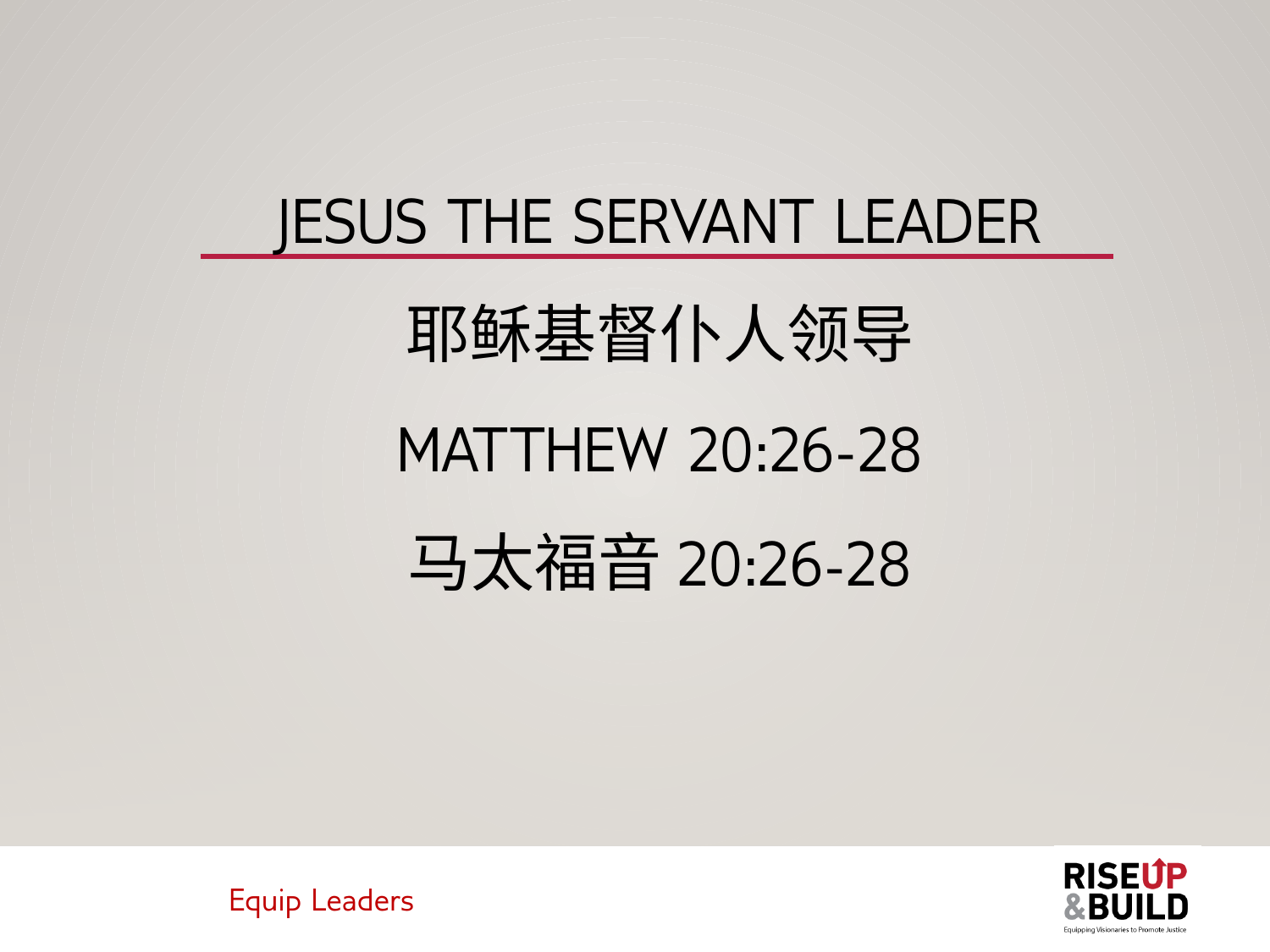

# JESUS THE SERVANT LEADER 耶稣基督仆人领导 Matthew 20:26-28 马太福音20:26-28
Equip Leaders